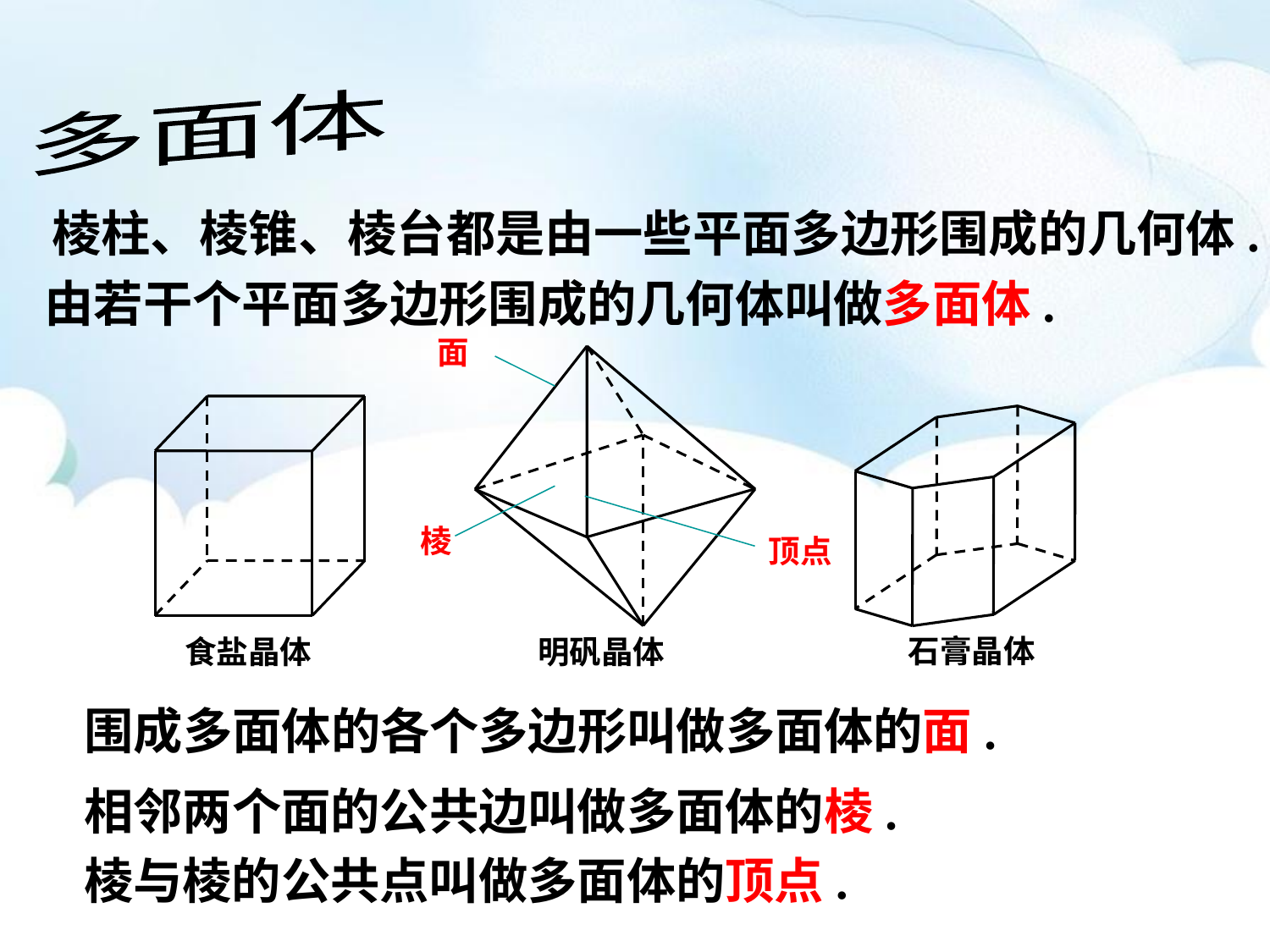

多面体
棱柱、棱锥、棱台都是由一些平面多边形围成的几何体.
由若干个平面多边形围成的几何体叫做多面体.
面

棱
顶点
石膏晶体
食盐晶体
明矾晶体
围成多面体的各个多边形叫做多面体的面.
相邻两个面的公共边叫做多面体的棱.
棱与棱的公共点叫做多面体的顶点.